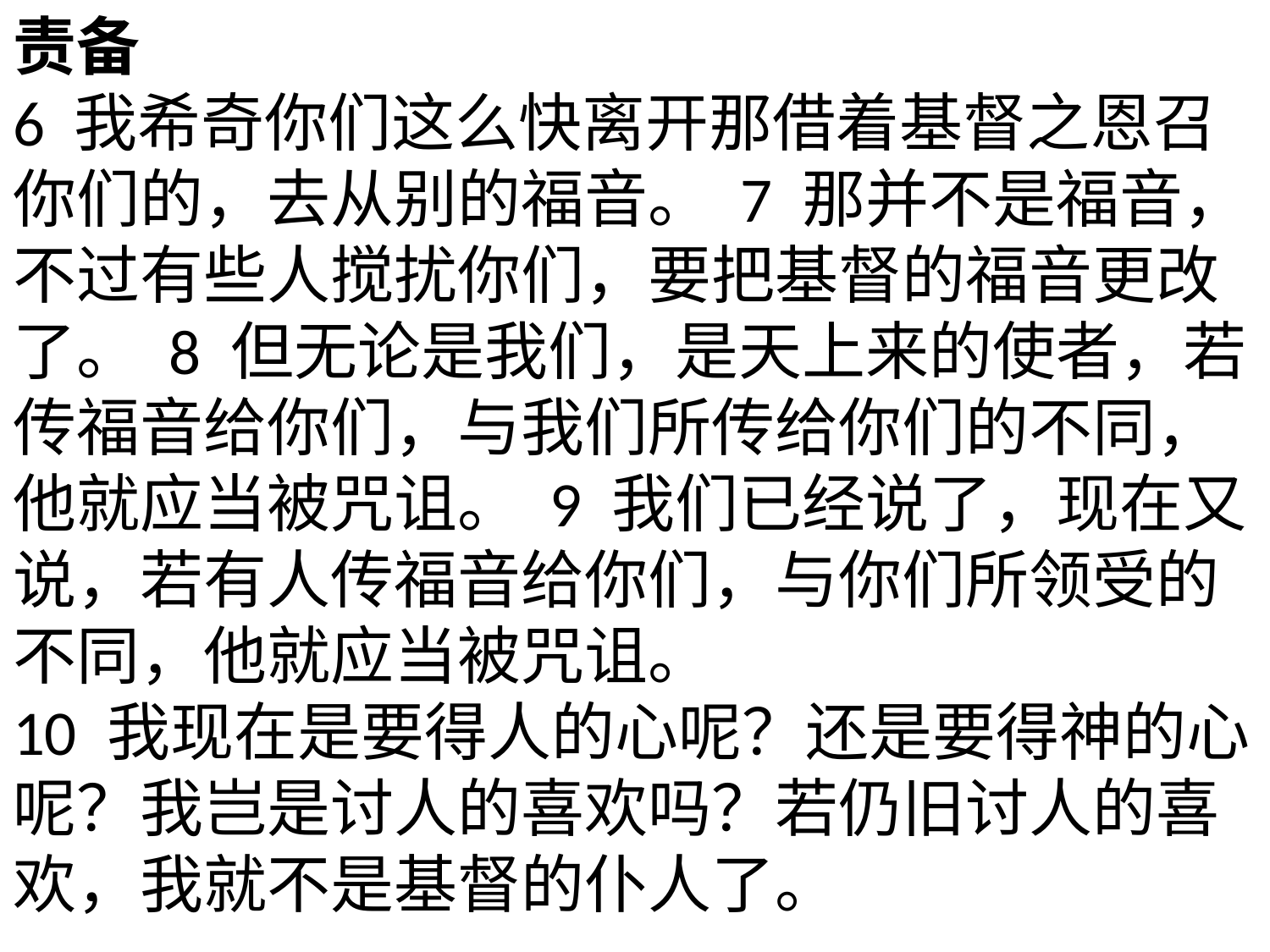

责备
6 我希奇你们这么快离开那借着基督之恩召你们的，去从别的福音。 7 那并不是福音，不过有些人搅扰你们，要把基督的福音更改了。 8 但无论是我们，是天上来的使者，若传福音给你们，与我们所传给你们的不同，他就应当被咒诅。 9 我们已经说了，现在又说，若有人传福音给你们，与你们所领受的不同，他就应当被咒诅。
10 我现在是要得人的心呢？还是要得神的心呢？我岂是讨人的喜欢吗？若仍旧讨人的喜欢，我就不是基督的仆人了。